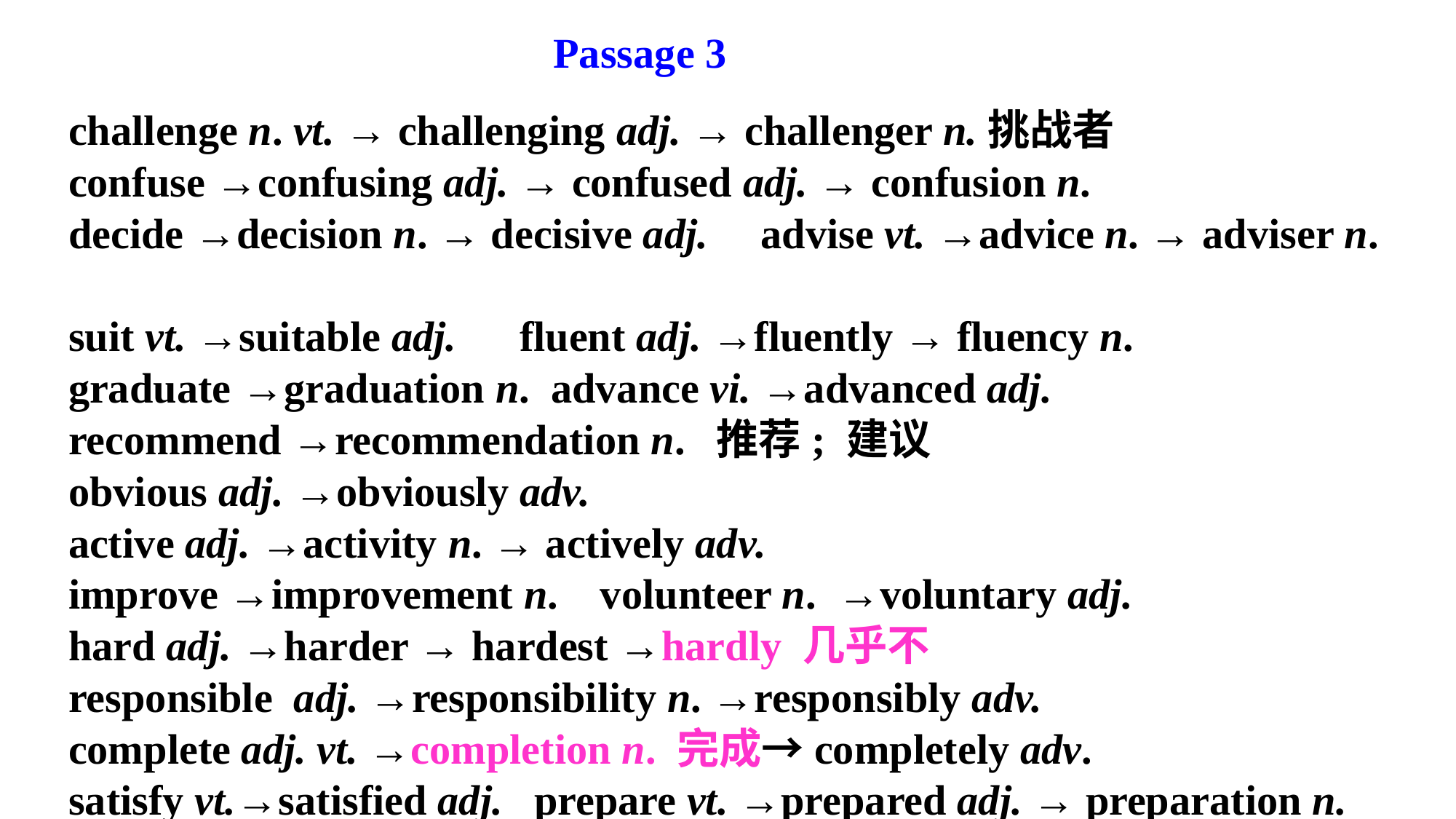

Passage 3

challenge n. vt. → challenging adj. → challenger n.挑战者
confuse →confusing adj. → confused adj. → confusion n.
decide →decision n. → decisive adj.     advise vt. →advice n. → adviser n.
suit vt. →suitable adj.      fluent adj. →fluently → fluency n.
graduate →graduation n.  advance vi. →advanced adj.
recommend →recommendation n.  推荐; 建议
obvious adj. →obviously adv.
active adj. →activity n. → actively adv.
improve →improvement n.    volunteer n.  →voluntary adj.
hard adj. →harder → hardest →hardly 几乎不
responsible  adj. →responsibility n. →responsibly adv.
complete adj. vt. →completion n. 完成→completely adv.
satisfy vt.→satisfied adj.   prepare vt. →prepared adj. → preparation n.